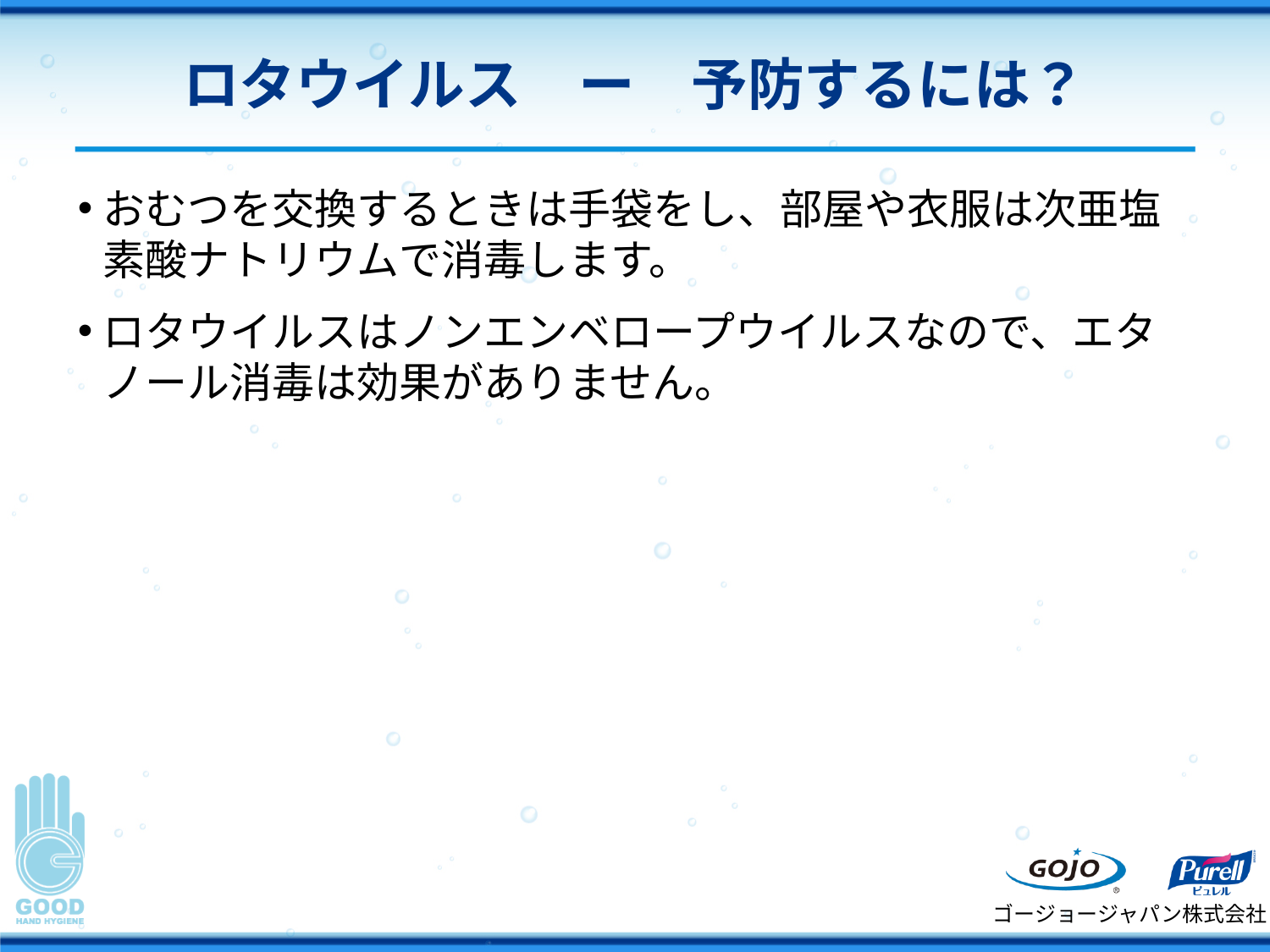

# ロタウイルス　ー　予防するには？
おむつを交換するときは手袋をし、部屋や衣服は次亜塩素酸ナトリウムで消毒します。
ロタウイルスはノンエンベロープウイルスなので、エタノール消毒は効果がありません。